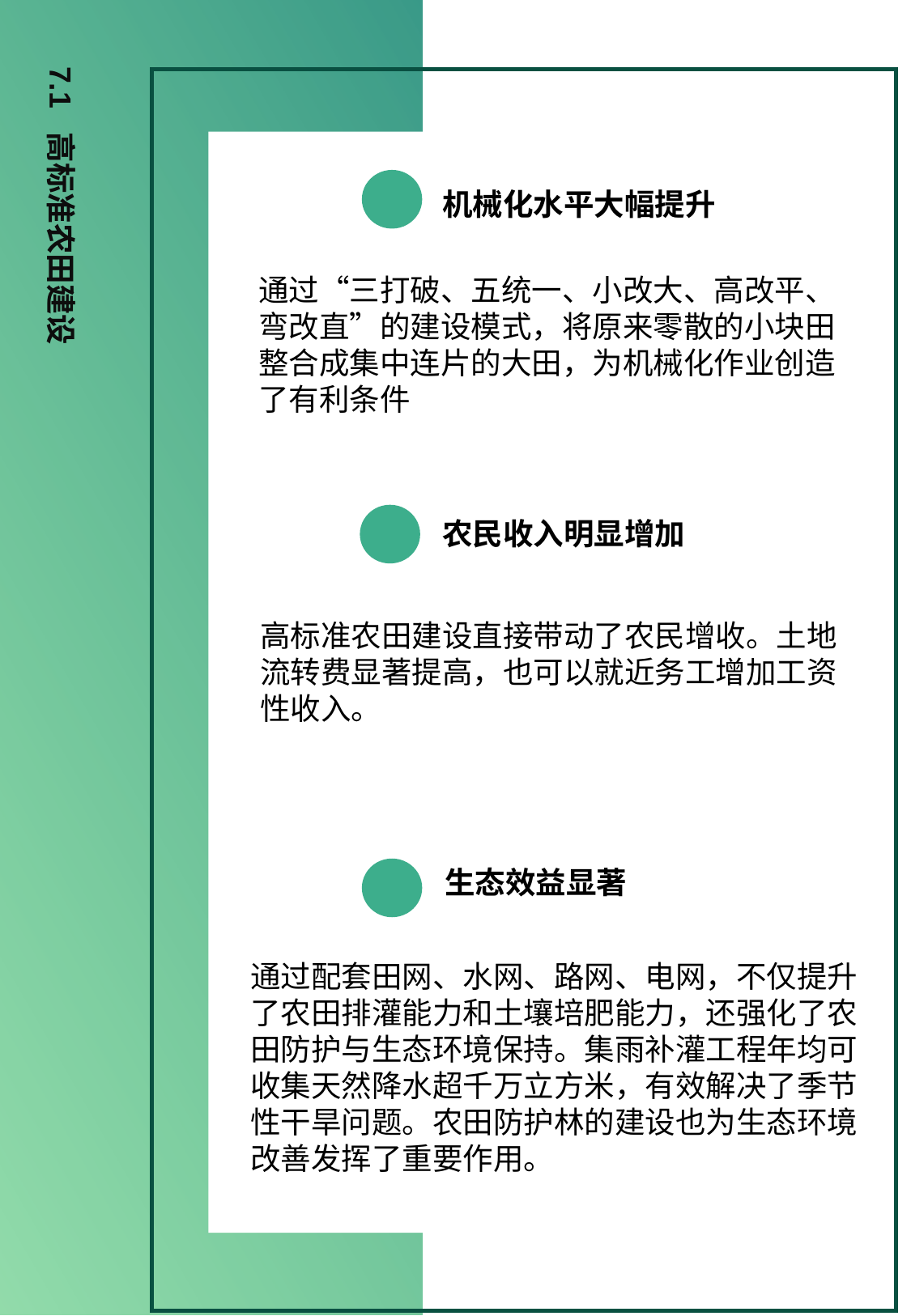

7.1  高标准农田建设

机械化水平大幅提升

通过“三打破、五统一、小改大、高改平、弯改直”的建设模式，将原来零散的小块田整合成集中连片的大田，为机械化作业创造了有利条件
农民收入明显增加

高标准农田建设直接带动了农民增收。土地流转费显著提高，也可以就近务工增加工资性收入。
生态效益显著
通过配套田网、水网、路网、电网，不仅提升了农田排灌能力和土壤培肥能力，还强化了农田防护与生态环境保持。集雨补灌工程年均可收集天然降水超千万立方米，有效解决了季节性干旱问题。农田防护林的建设也为生态环境改善发挥了重要作用。